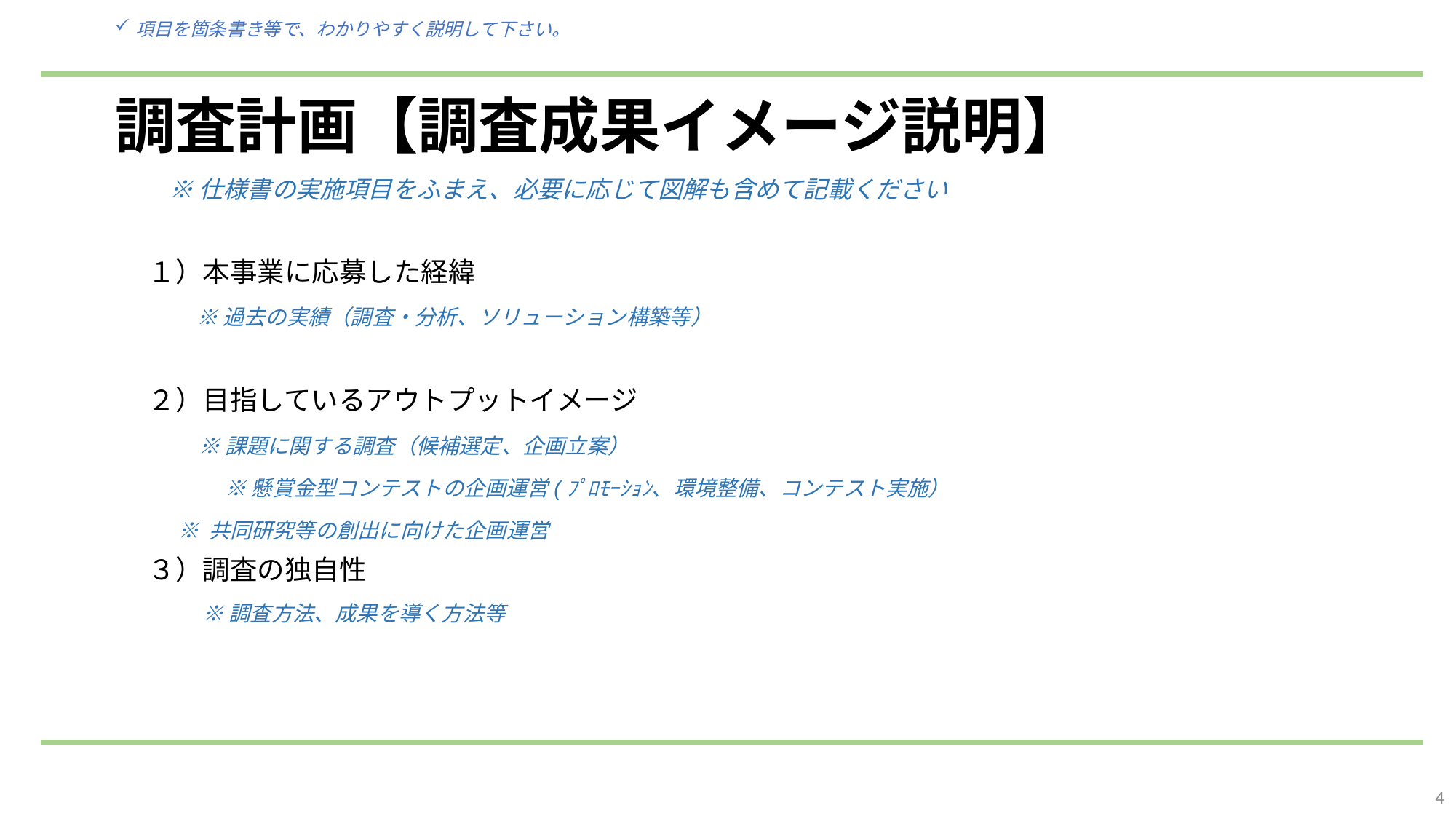

項目を箇条書き等で、わかりやすく説明して下さい。
# 調査計画【調査成果イメージ説明】
　　※ 仕様書の実施項目をふまえ、必要に応じて図解も含めて記載ください

　１）本事業に応募した経緯
　　　※ 過去の実績（調査・分析、ソリューション構築等）

　２）目指しているアウトプットイメージ
　　　   ※ 課題に関する調査（候補選定、企画立案）
　　　　    ※ 懸賞金型コンテストの企画運営(ﾌﾟﾛﾓｰｼｮﾝ、環境整備、コンテスト実施）
            ※ 共同研究等の創出に向けた企画運営
　３）調査の独自性
　　　※ 調査方法、成果を導く方法等

4